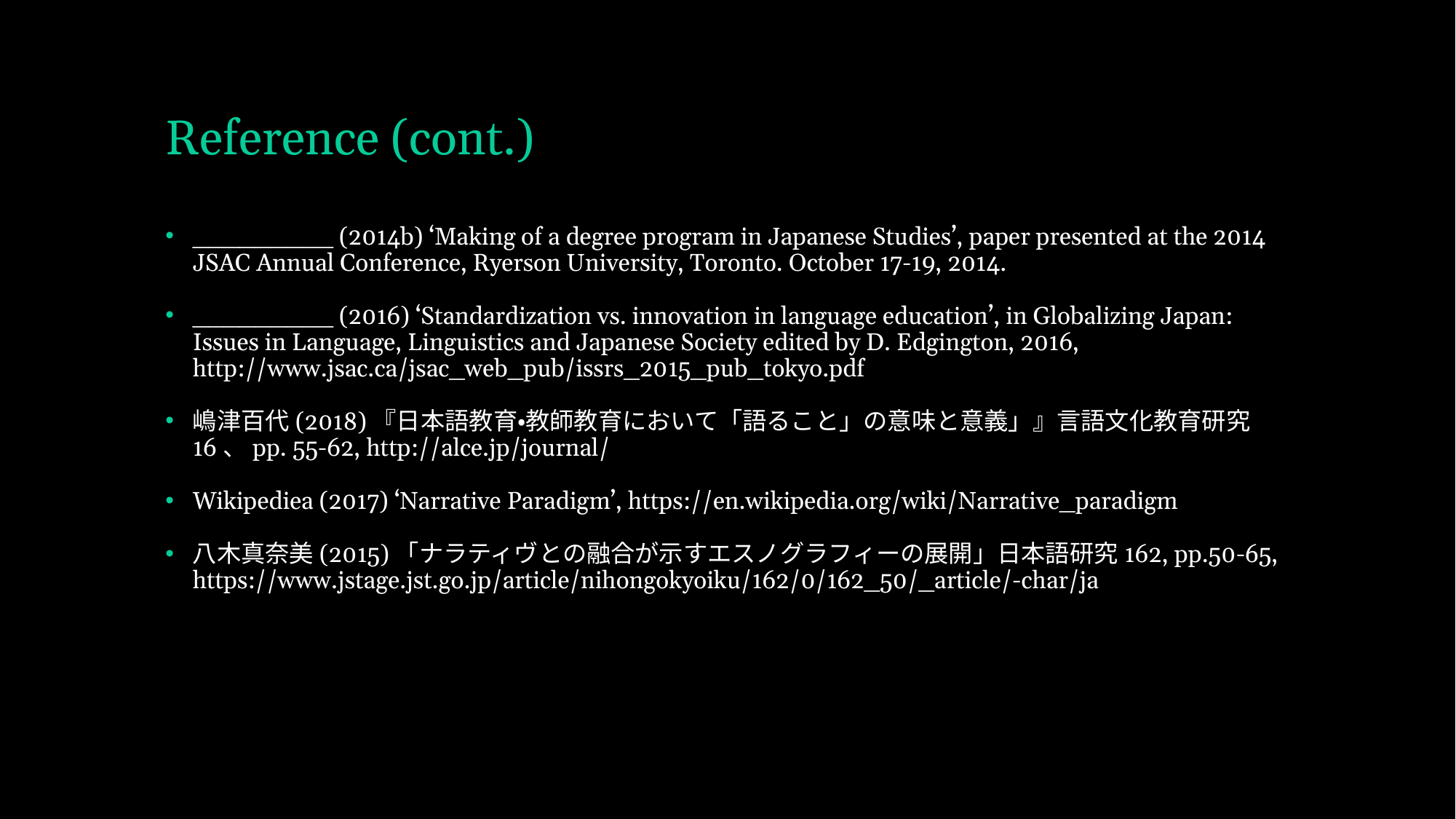

# Reference (cont.)
_________ (2014b) ‘Making of a degree program in Japanese Studies’, paper presented at the 2014 JSAC Annual Conference, Ryerson University, Toronto. October 17-19, 2014.
_________ (2016) ‘Standardization vs. innovation in language education’, in Globalizing Japan: Issues in Language, Linguistics and Japanese Society edited by D. Edgington, 2016, http://www.jsac.ca/jsac_web_pub/issrs_2015_pub_tokyo.pdf
嶋津百代(2018)『日本語教育・教師教育において「語ること」の意味と意義」』言語文化教育研究 16、pp. 55-62, http://alce.jp/journal/
Wikipediea (2017) ‘Narrative Paradigm’, https://en.wikipedia.org/wiki/Narrative_paradigm
八木真奈美(2015)「ナラティヴとの融合が示すエスノグラフィーの展開」日本語研究162, pp.50-65, https://www.jstage.jst.go.jp/article/nihongokyoiku/162/0/162_50/_article/-char/ja